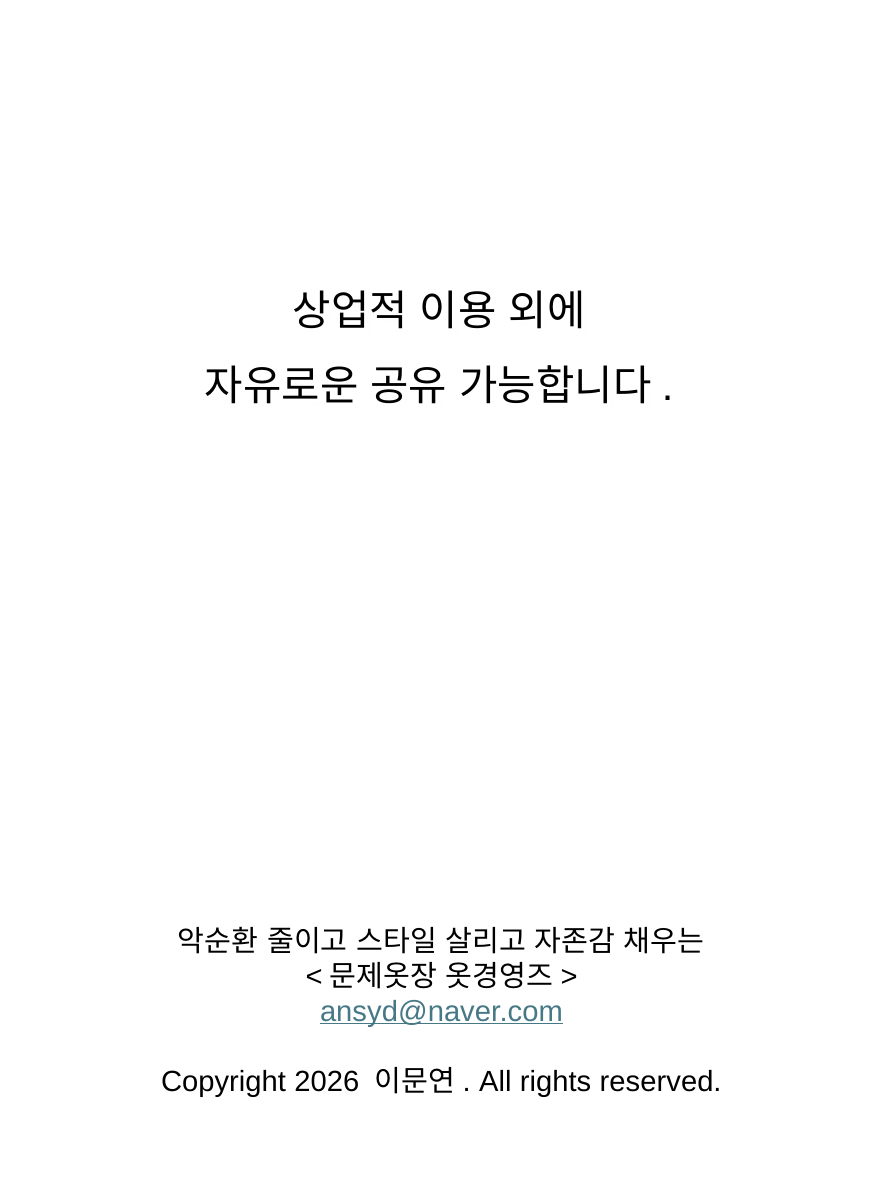

상업적 이용 외에
자유로운 공유 가능합니다.
악순환 줄이고 스타일 살리고 자존감 채우는
<문제옷장 옷경영즈>
ansyd@naver.com

Copyright 2026 이문연. All rights reserved.